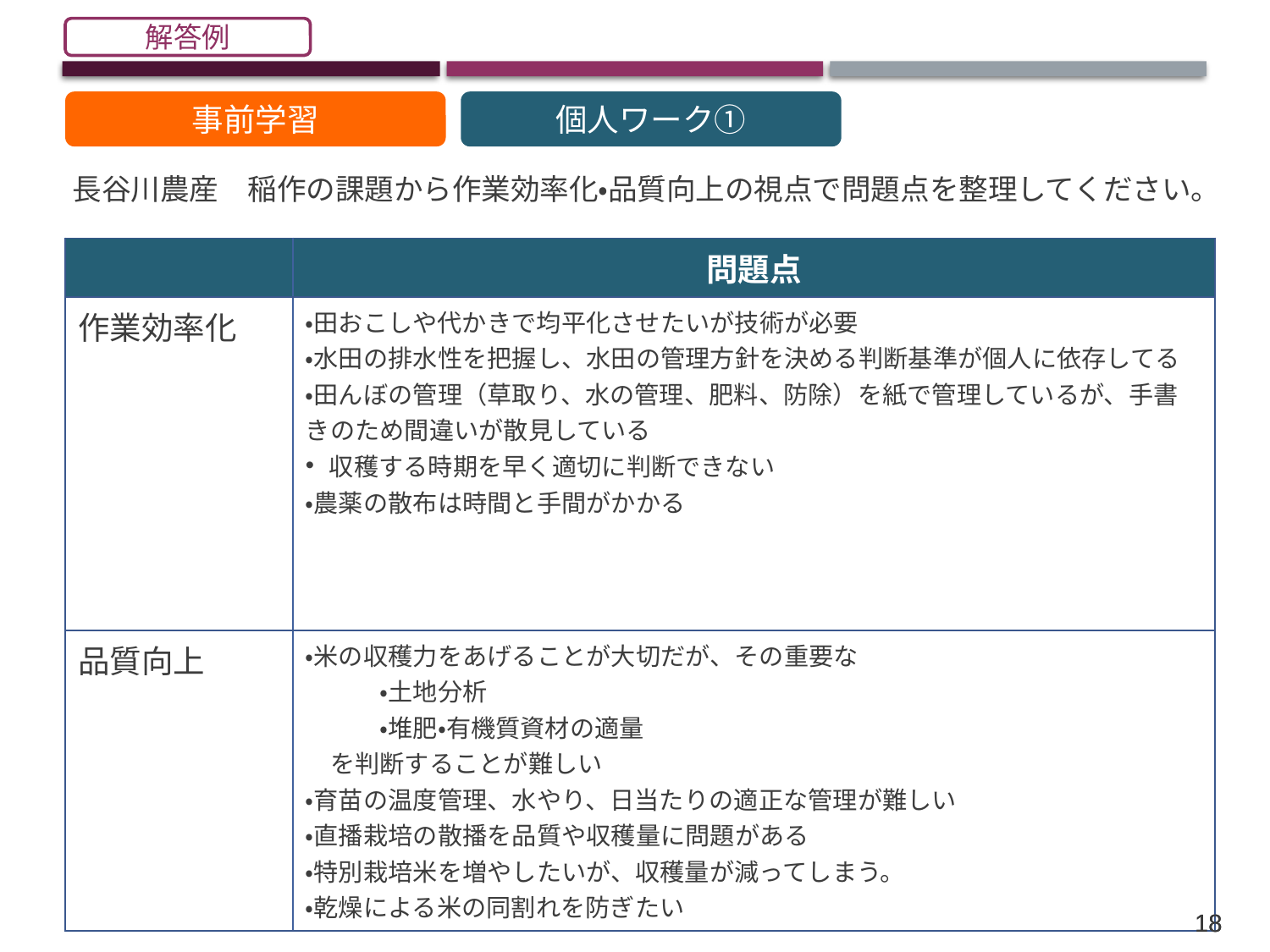

解答例
事前学習
個人ワーク①
長谷川農産　稲作の課題から作業効率化・品質向上の視点で問題点を整理してください。
|  | 問題点 |
| --- | --- |
| 作業効率化 | ・田おこしや代かきで均平化させたいが技術が必要 ・水田の排水性を把握し、水田の管理方針を決める判断基準が個人に依存してる ・田んぼの管理（草取り、水の管理、肥料、防除）を紙で管理しているが、手書きのため間違いが散見している 収穫する時期を早く適切に判断できない ・農薬の散布は時間と手間がかかる |
| 品質向上 | ・米の収穫力をあげることが大切だが、その重要な 　　　・土地分析 　　　・堆肥・有機質資材の適量 　を判断することが難しい ・育苗の温度管理、水やり、日当たりの適正な管理が難しい ・直播栽培の散播を品質や収穫量に問題がある ・特別栽培米を増やしたいが、収穫量が減ってしまう。 ・乾燥による米の同割れを防ぎたい |
18
18